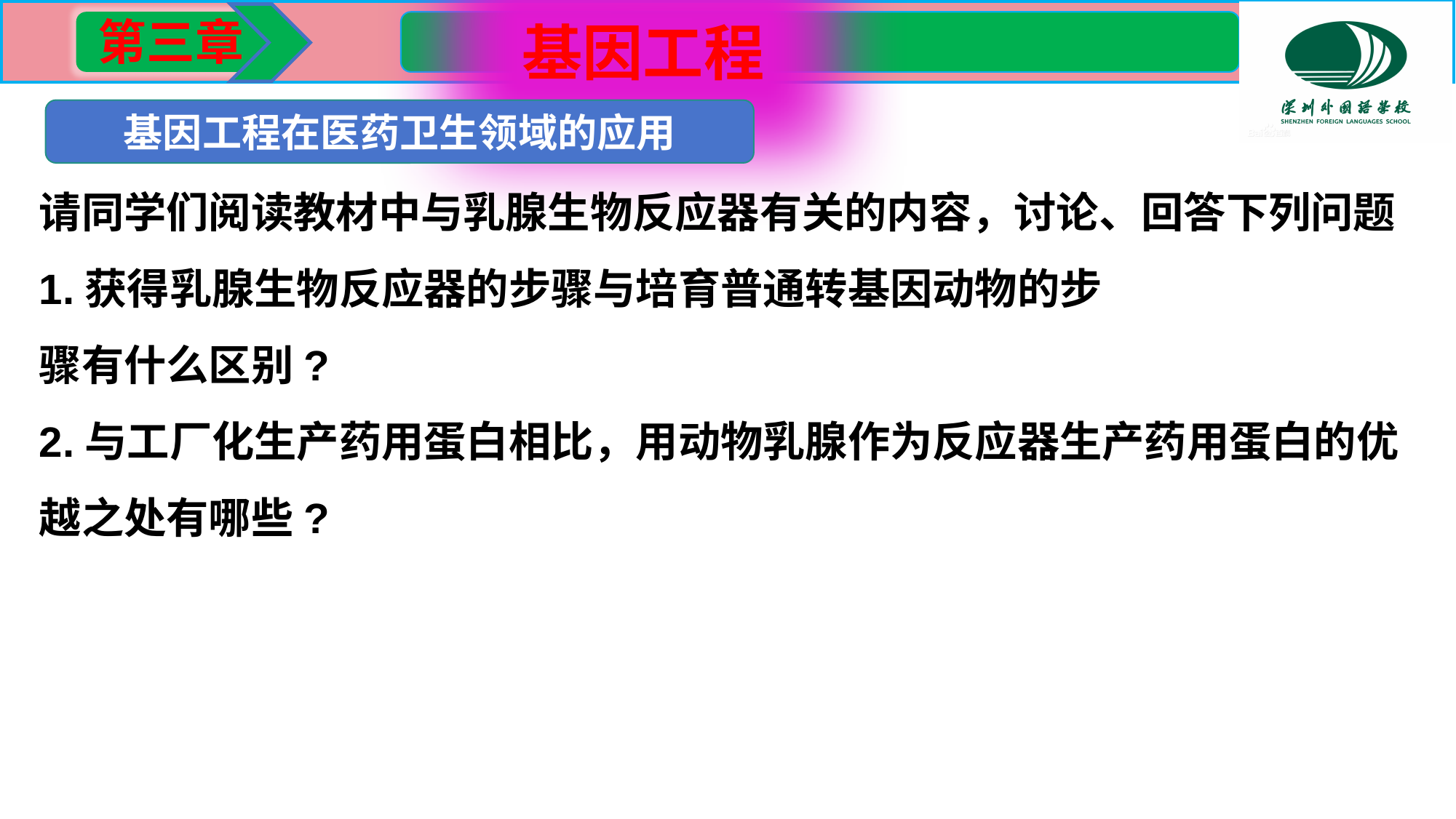

基因工程在医药卫生领域的应用
请同学们阅读教材中与乳腺生物反应器有关的内容，讨论、回答下列问题
1.获得乳腺生物反应器的步骤与培育普通转基因动物的步
骤有什么区别?
2.与工厂化生产药用蛋白相比，用动物乳腺作为反应器生产药用蛋白的优越之处有哪些?